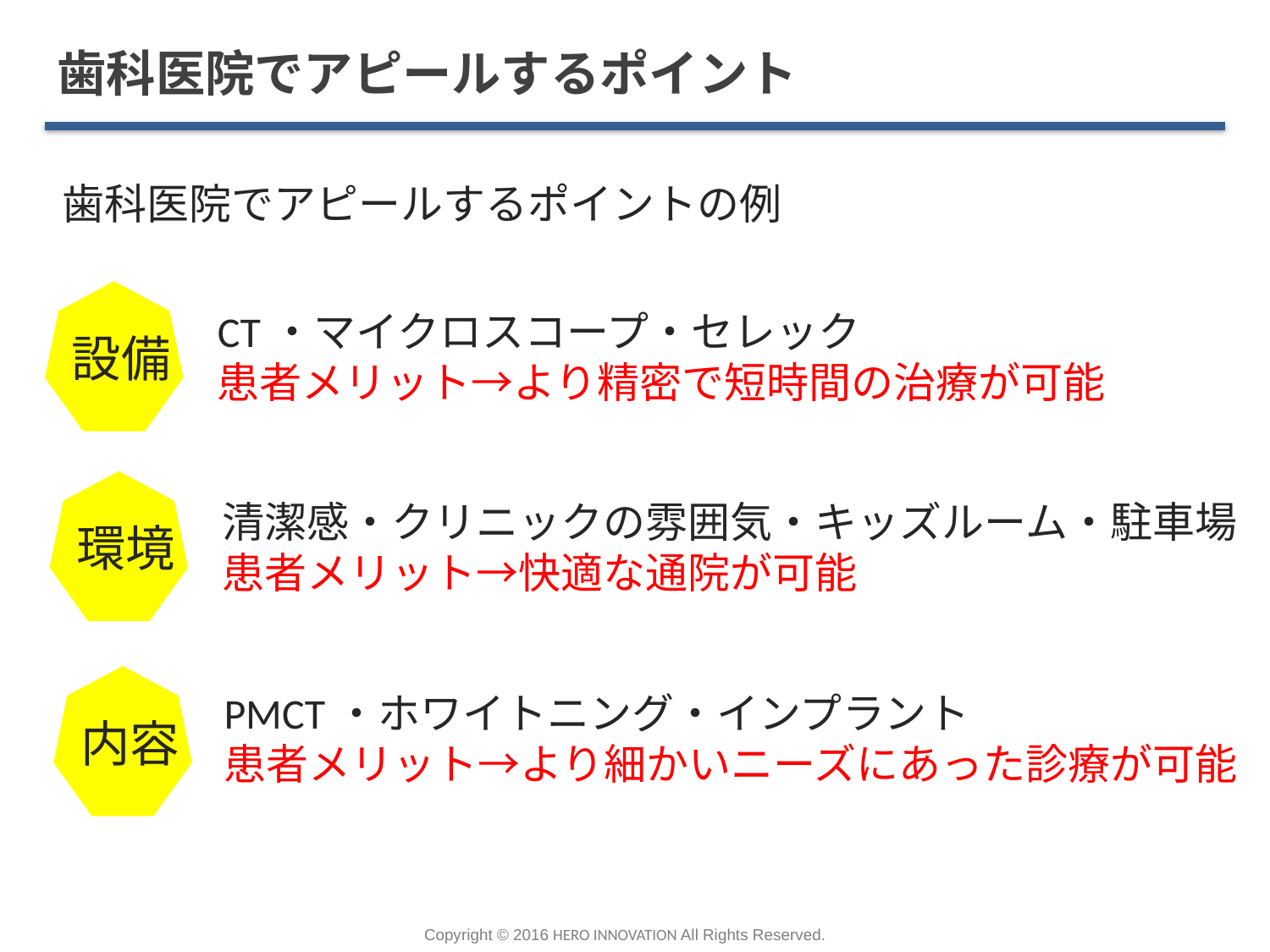

歯科医院でアピールするポイント
歯科医院でアピールするポイントの例

CT・マイクロスコープ・セレック
患者メリット→より精密で短時間の治療が可能
設備

清潔感・クリニックの雰囲気・キッズルーム・駐車場
患者メリット→快適な通院が可能
環境

PMCT・ホワイトニング・インプラント
患者メリット→より細かいニーズにあった診療が可能
内容